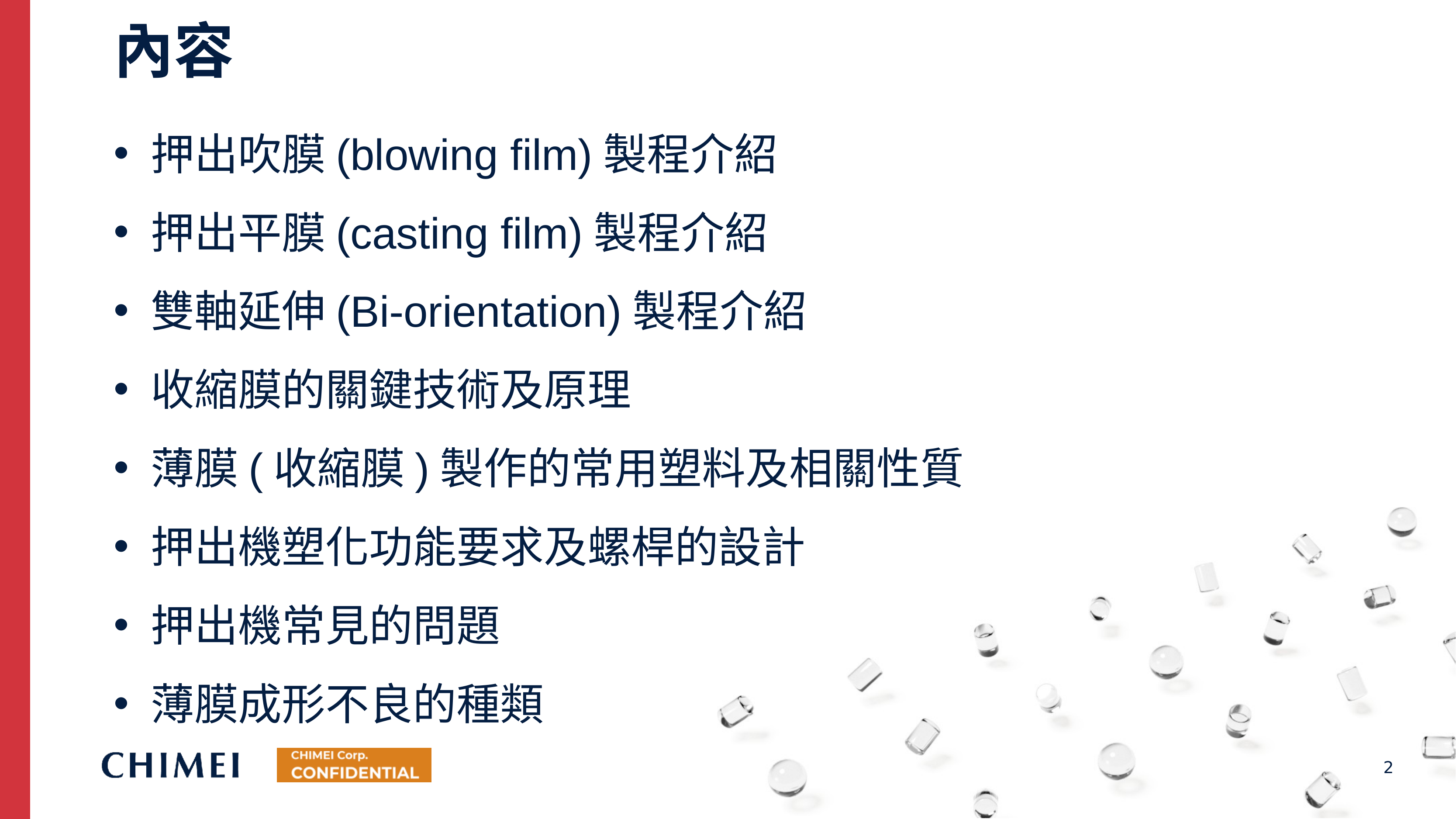

內容
押出吹膜(blowing film)製程介紹
押出平膜(casting film)製程介紹
雙軸延伸(Bi-orientation)製程介紹
收縮膜的關鍵技術及原理
薄膜(收縮膜)製作的常用塑料及相關性質
押出機塑化功能要求及螺桿的設計
押出機常見的問題
薄膜成形不良的種類

2